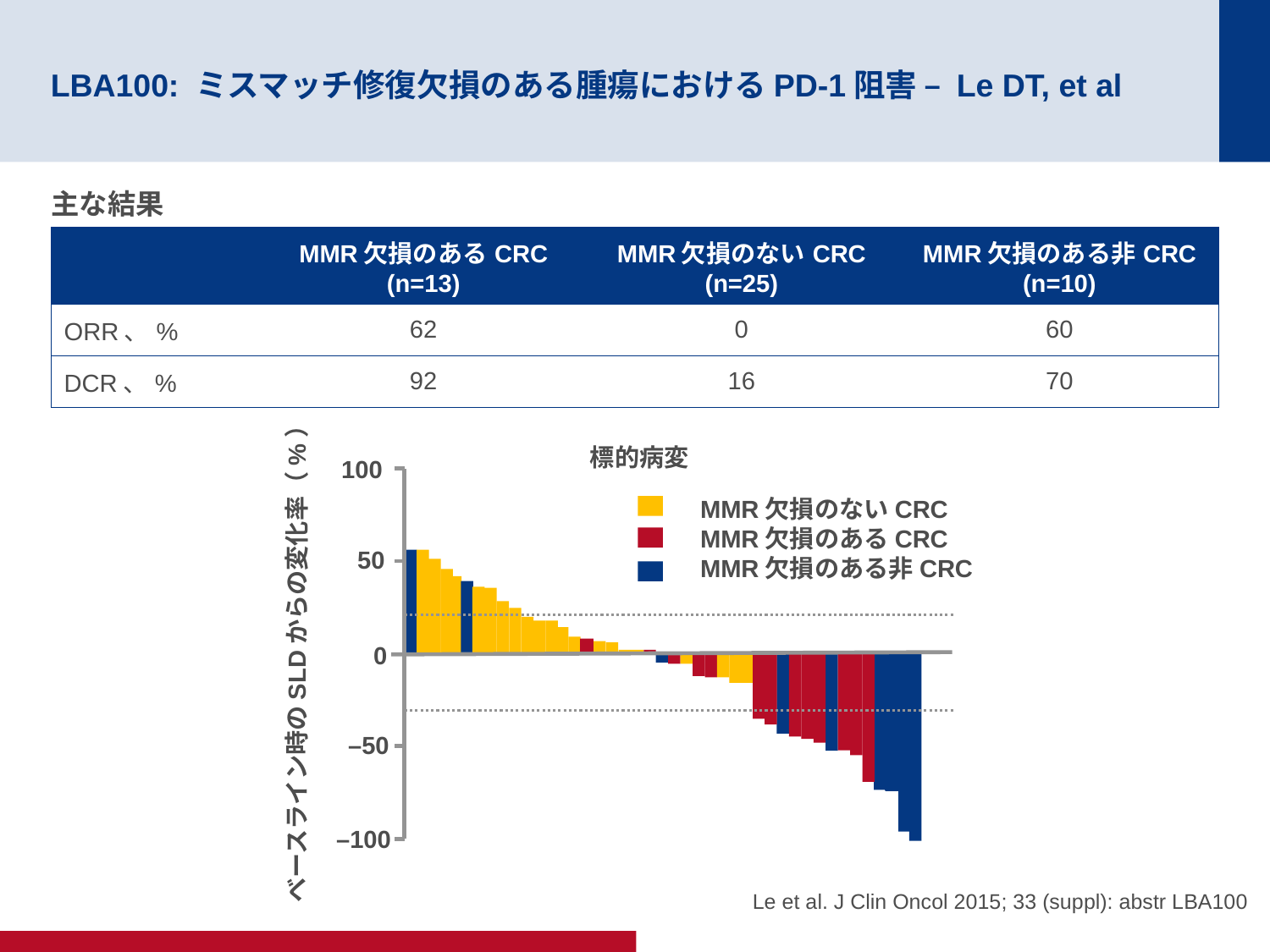

# LBA100: ミスマッチ修復欠損のある腫瘍におけるPD-1阻害 – Le DT, et al
主な結果

|  | MMR欠損のあるCRC (n=13) | MMR欠損のないCRC (n=25) | MMR欠損のある非CRC (n=10) |
| --- | --- | --- | --- |
| ORR、% | 62 | 0 | 60 |
| DCR、% | 92 | 16 | 70 |
標的病変
100
MMR欠損のないCRC
MMR欠損のあるCRC
MMR欠損のある非CRC

50

0
ベースライン時のSLDからの変化率（%）

–50
–100
Le et al. J Clin Oncol 2015; 33 (suppl): abstr LBA100